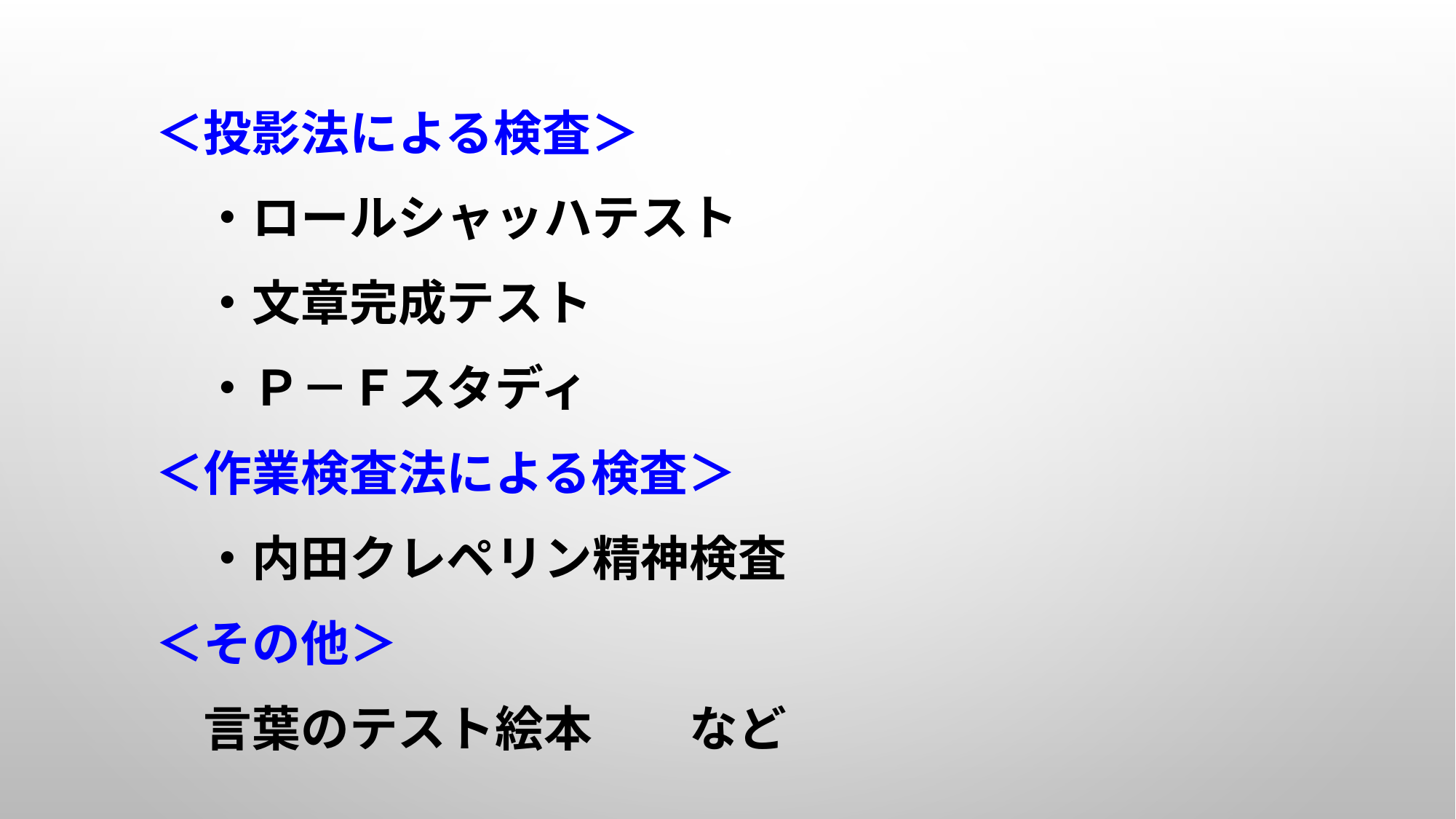

＜投影法による検査＞
　・ロールシャッハテスト
　・文章完成テスト
　・Ｐ－Ｆスタディ
＜作業検査法による検査＞
　・内田クレペリン精神検査
＜その他＞
　言葉のテスト絵本　　など